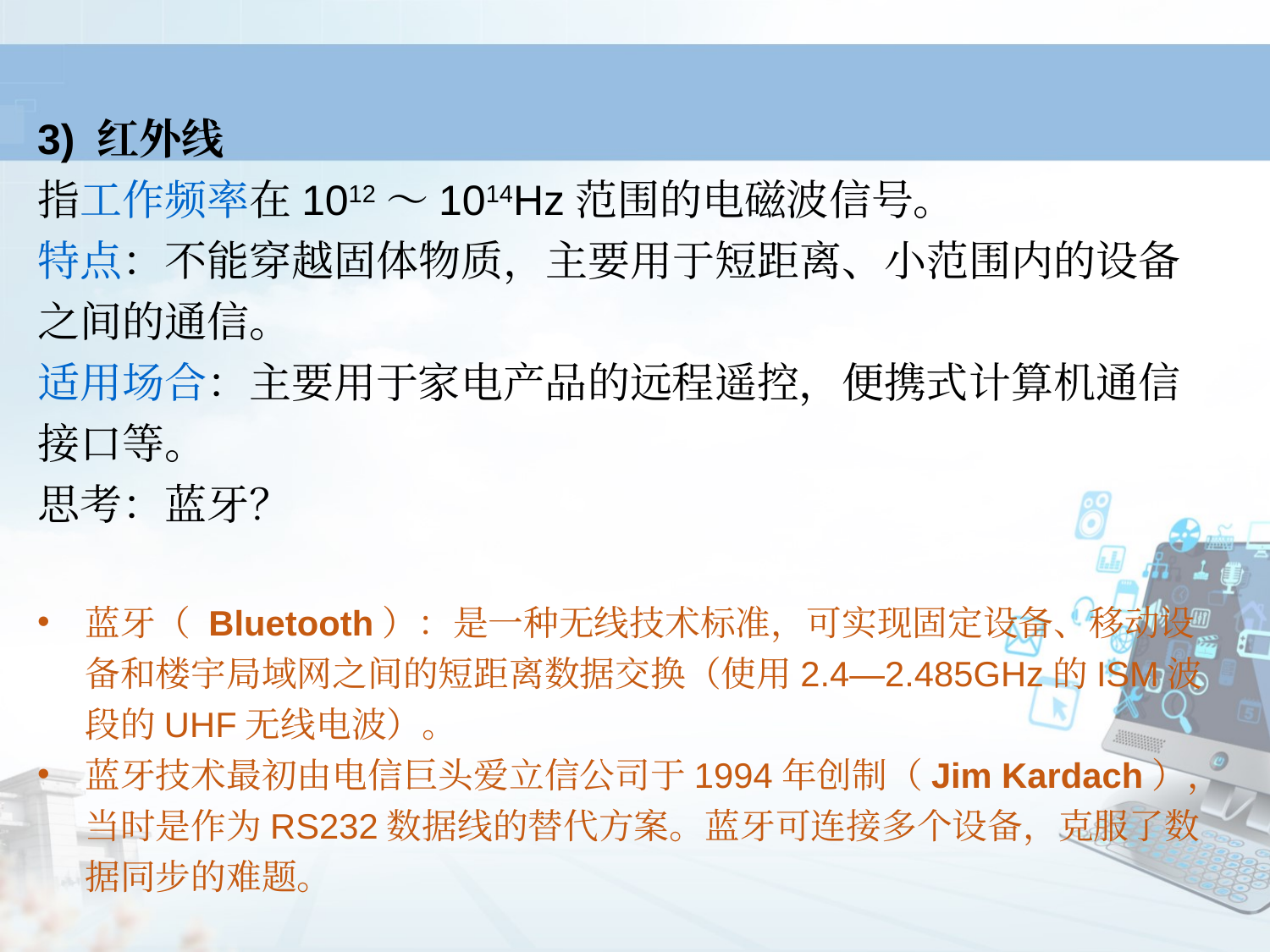

3) 红外线
指工作频率在1012～1014Hz范围的电磁波信号。
特点：不能穿越固体物质，主要用于短距离、小范围内的设备之间的通信。
适用场合：主要用于家电产品的远程遥控，便携式计算机通信接口等。
思考：蓝牙？
蓝牙（ Bluetooth）：是一种无线技术标准，可实现固定设备、移动设备和楼宇局域网之间的短距离数据交换（使用2.4—2.485GHz的ISM波段的UHF无线电波）。
蓝牙技术最初由电信巨头爱立信公司于1994年创制（Jim Kardach），当时是作为RS232数据线的替代方案。蓝牙可连接多个设备，克服了数据同步的难题。